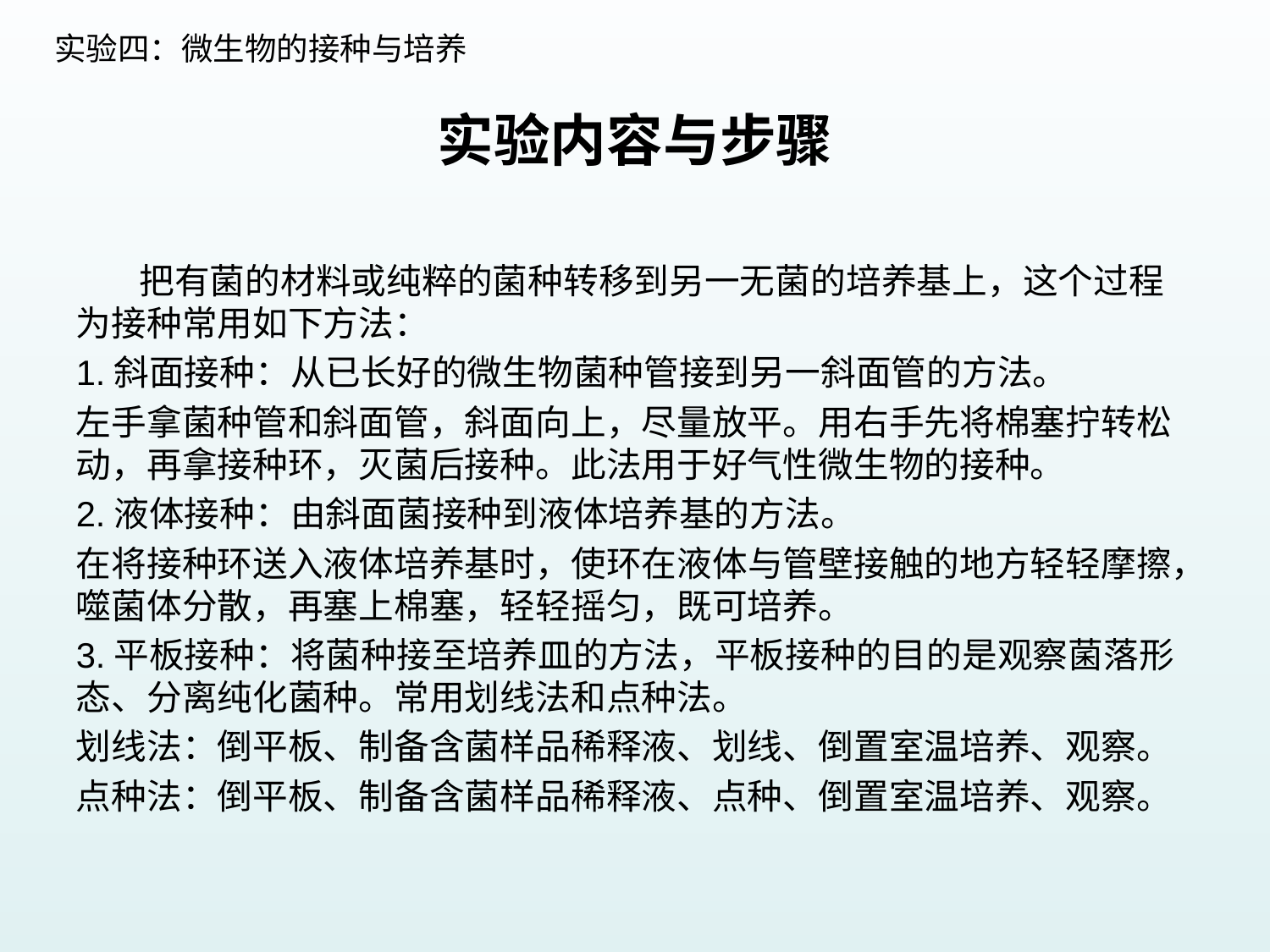

实验四：微生物的接种与培养
实验内容与步骤

       把有菌的材料或纯粹的菌种转移到另一无菌的培养基上，这个过程为接种常用如下方法：
1.斜面接种：从已长好的微生物菌种管接到另一斜面管的方法。
左手拿菌种管和斜面管，斜面向上，尽量放平。用右手先将棉塞拧转松动，再拿接种环，灭菌后接种。此法用于好气性微生物的接种。
2.液体接种：由斜面菌接种到液体培养基的方法。
在将接种环送入液体培养基时，使环在液体与管壁接触的地方轻轻摩擦，噬菌体分散，再塞上棉塞，轻轻摇匀，既可培养。
3.平板接种：将菌种接至培养皿的方法，平板接种的目的是观察菌落形态、分离纯化菌种。常用划线法和点种法。
划线法：倒平板、制备含菌样品稀释液、划线、倒置室温培养、观察。
点种法：倒平板、制备含菌样品稀释液、点种、倒置室温培养、观察。